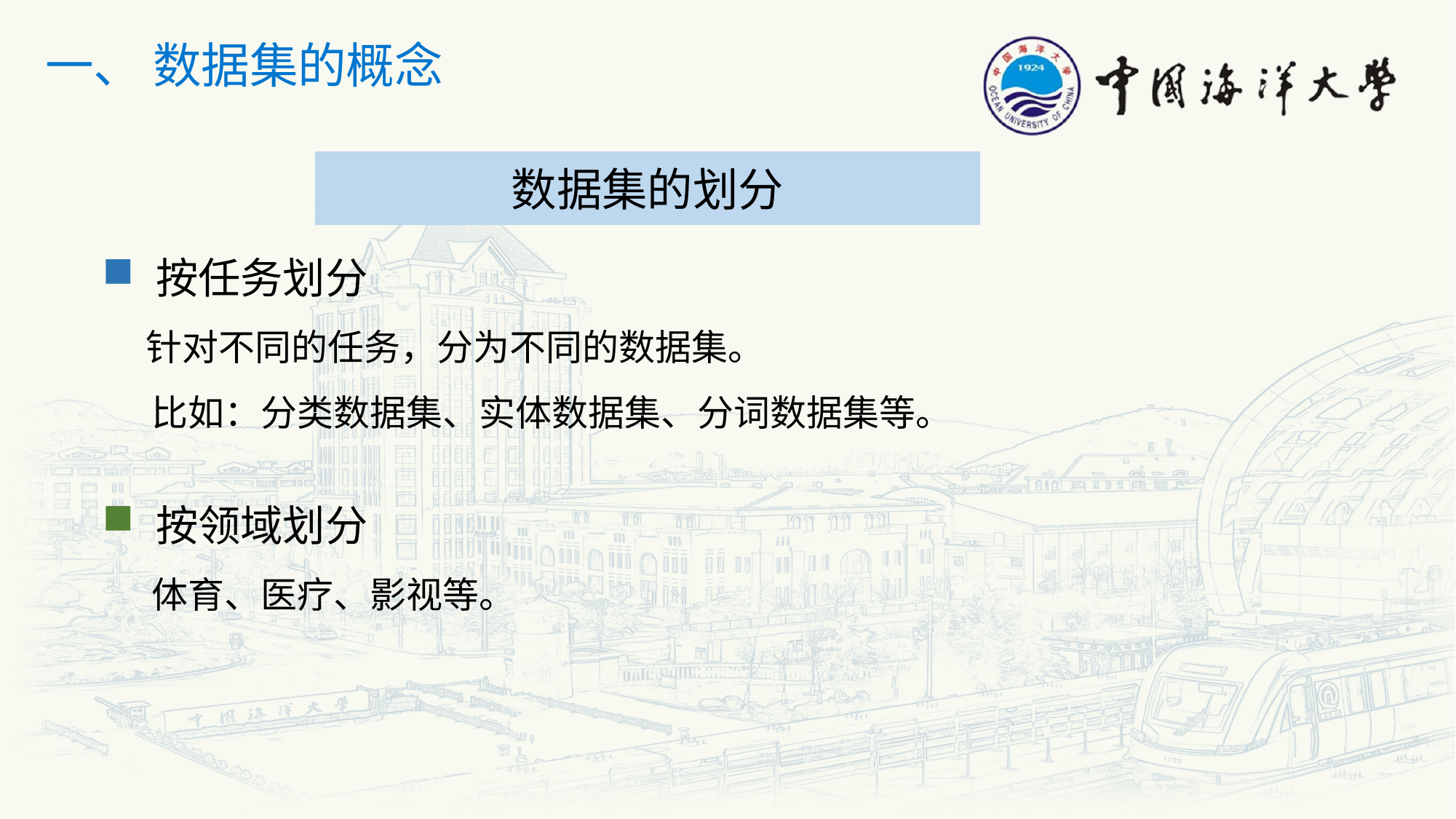

一、 数据集的概念
数据集的划分
 按任务划分
      针对不同的任务，分为不同的数据集。
     比如：分类数据集、实体数据集、分词数据集等。

 按领域划分
     体育、医疗、影视等。